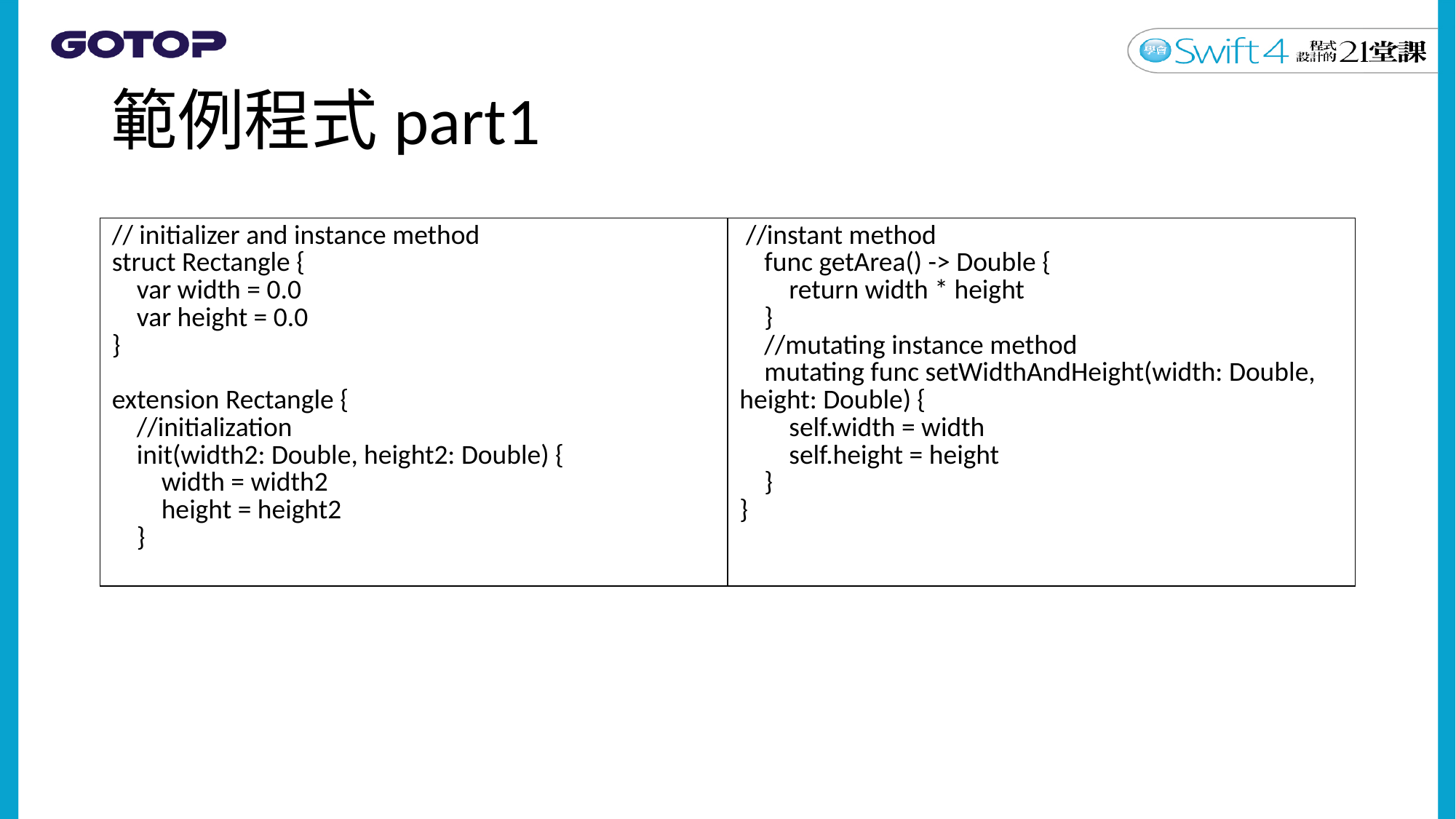

# 範例程式part1
| // initializer and instance method struct Rectangle { var width = 0.0 var height = 0.0 } extension Rectangle { //initialization init(width2: Double, height2: Double) { width = width2 height = height2 } | //instant method func getArea() -> Double { return width \* height } //mutating instance method mutating func setWidthAndHeight(width: Double, height: Double) { self.width = width self.height = height } } |
| --- | --- |